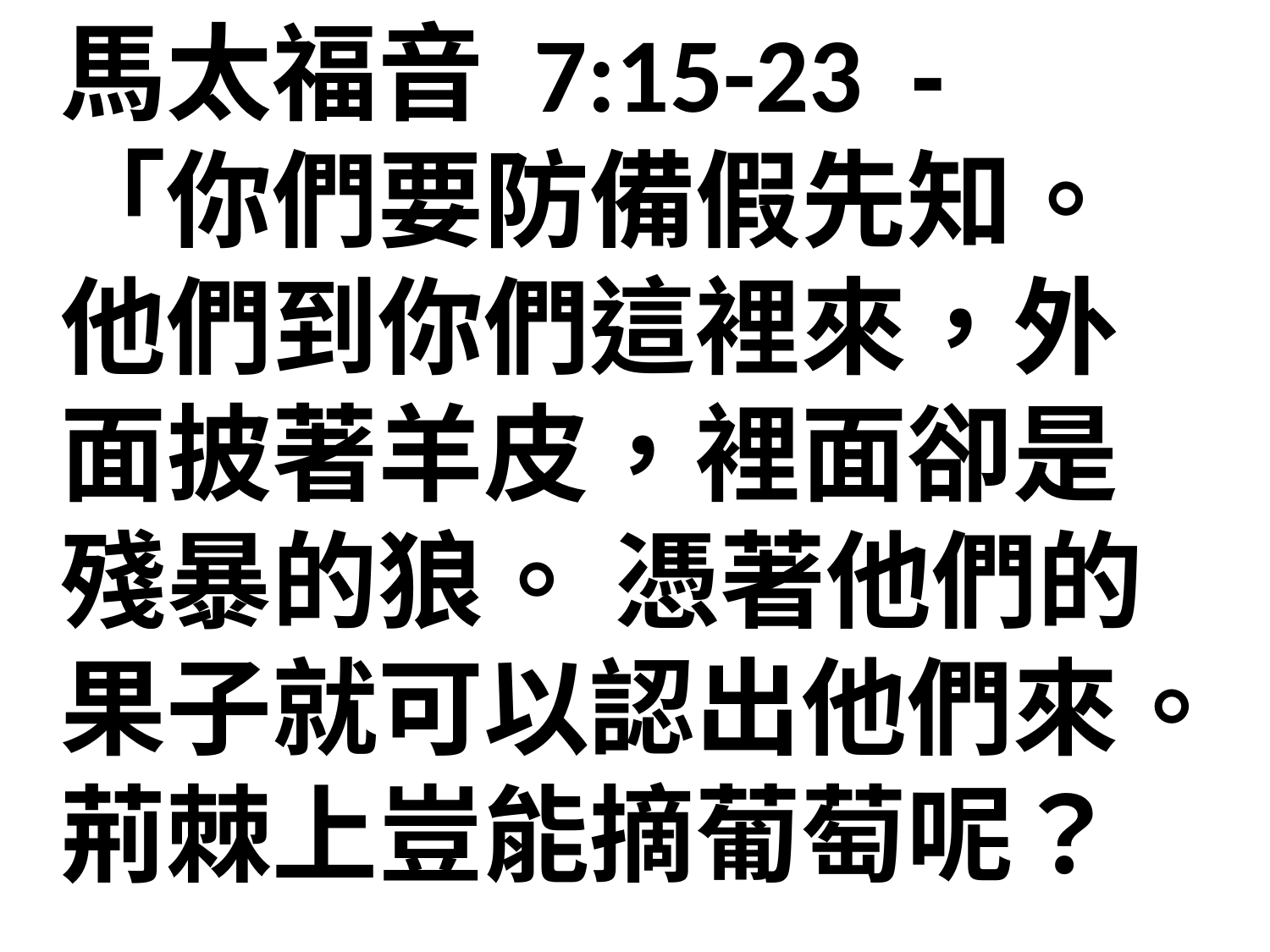

馬太福音 7:15-23  - 「你們要防備假先知。他們到你們這裡來，外面披著羊皮，裡面卻是殘暴的狼。 憑著他們的果子就可以認出他們來。荊棘上豈能摘葡萄呢？